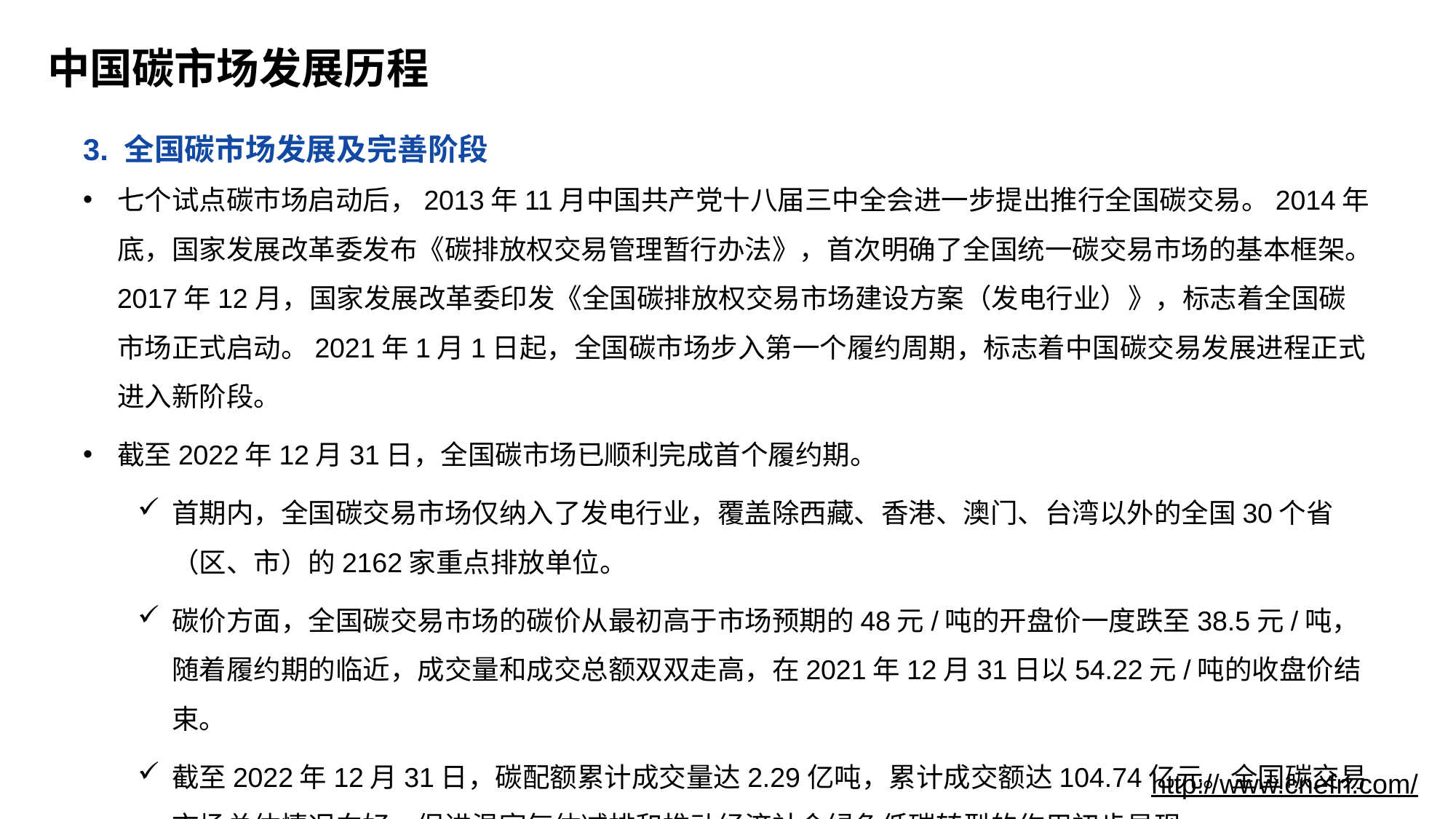

# 中国碳市场发展历程
3. 全国碳市场发展及完善阶段
七个试点碳市场启动后，2013年11月中国共产党十八届三中全会进一步提出推行全国碳交易。2014年底，国家发展改革委发布《碳排放权交易管理暂行办法》，首次明确了全国统一碳交易市场的基本框架。2017年12月，国家发展改革委印发《全国碳排放权交易市场建设方案（发电行业）》，标志着全国碳市场正式启动。2021年1月1日起，全国碳市场步入第一个履约周期，标志着中国碳交易发展进程正式进入新阶段。
截至2022年12月31日，全国碳市场已顺利完成首个履约期。
首期内，全国碳交易市场仅纳入了发电行业，覆盖除西藏、香港、澳门、台湾以外的全国30个省（区、市）的2162家重点排放单位。
碳价方面，全国碳交易市场的碳价从最初高于市场预期的48元/吨的开盘价一度跌至38.5元/吨，随着履约期的临近，成交量和成交总额双双走高，在2021年12月31日以54.22元/吨的收盘价结束。
截至2022年12月31日，碳配额累计成交量达2.29亿吨，累计成交额达104.74亿元。全国碳交易市场总体情况向好，促进温室气体减排和推动经济社会绿色低碳转型的作用初步显现。